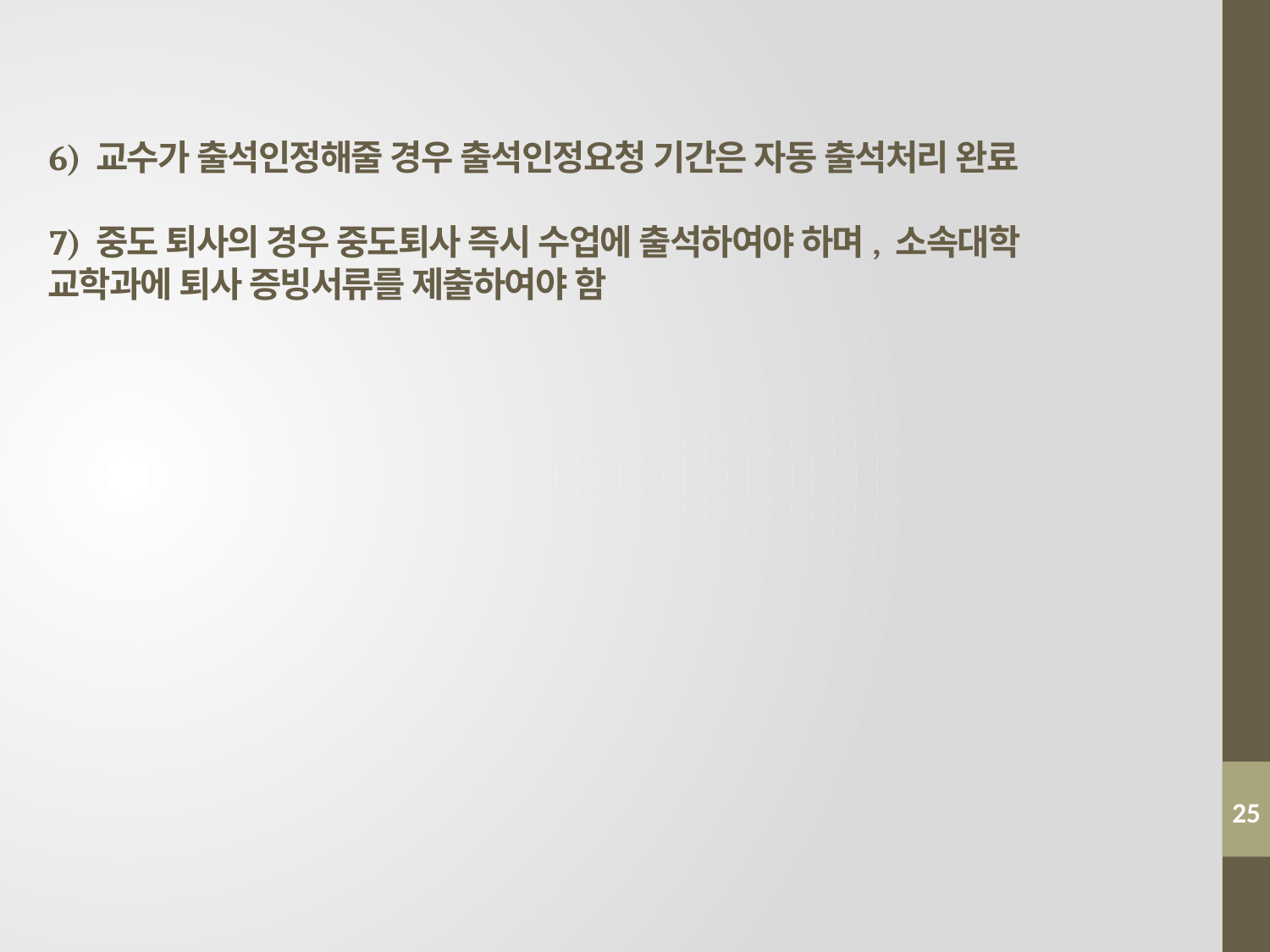

# 6) 교수가 출석인정해줄 경우 출석인정요청 기간은 자동 출석처리 완료 7) 중도 퇴사의 경우 중도퇴사 즉시 수업에 출석하여야 하며, 소속대학 교학과에 퇴사 증빙서류를 제출하여야 함
25